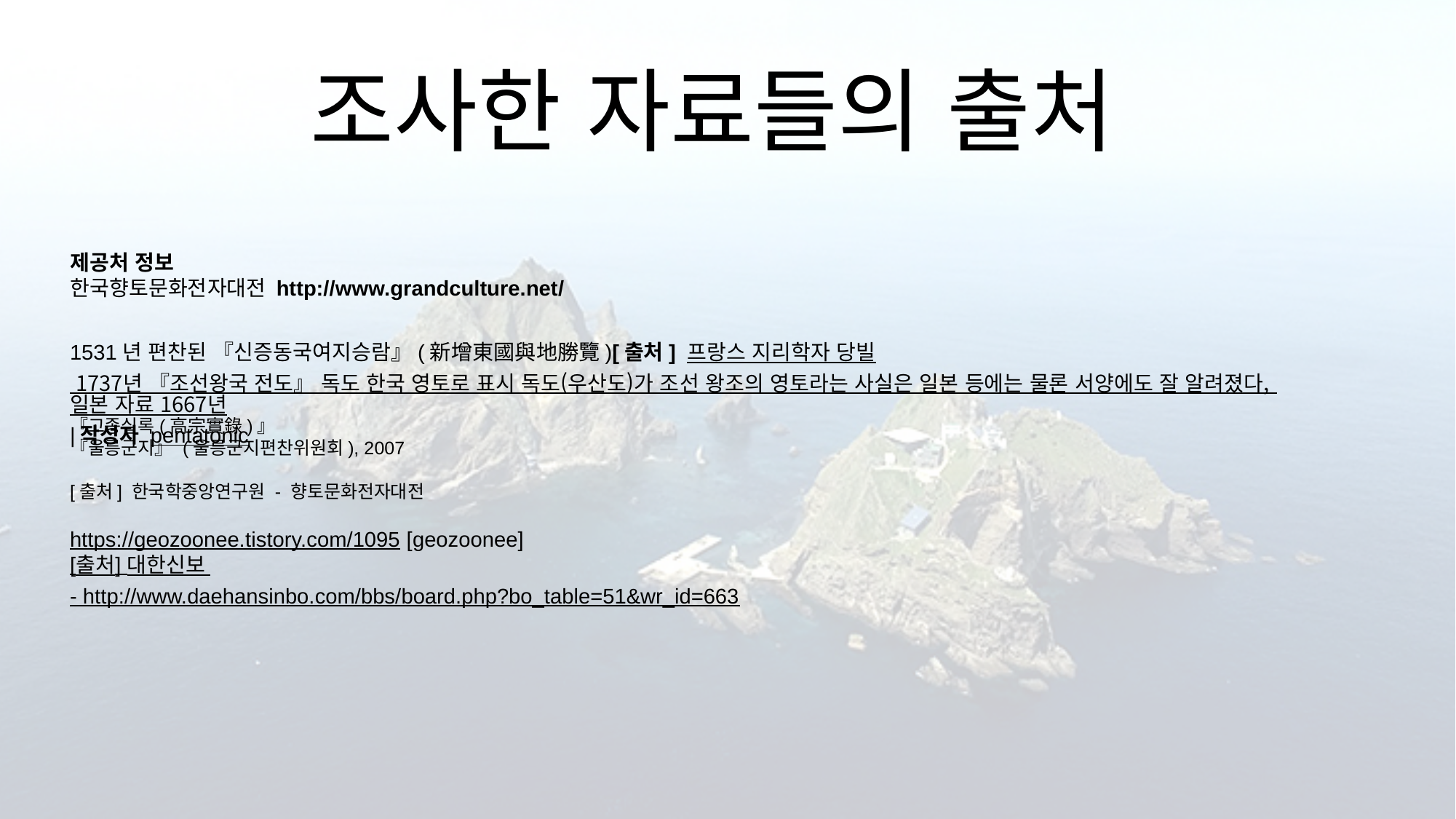

조사한 자료들의 출처

제공처 정보
한국향토문화전자대전 http://www.grandculture.net/

1531년 편찬된 『신증동국여지승람』(新增東國與地勝覽)[출처] 프랑스 지리학자 당빌 1737년 『조선왕국 전도』 독도 한국 영토로 표시 독도(우산도)가 조선 왕조의 영토라는 사실은 일본 등에는 물론 서양에도 잘 알려졌다, 일본 자료 1667년|작성자 pentatonic
『고종실록(高宗實錄)』
『울릉군지』 (울릉군지편찬위원회), 2007

[출처] 한국학중앙연구원 - 향토문화전자대전
https://geozoonee.tistory.com/1095 [geozoonee]
[출처] 대한신보 - http://www.daehansinbo.com/bbs/board.php?bo_table=51&wr_id=663